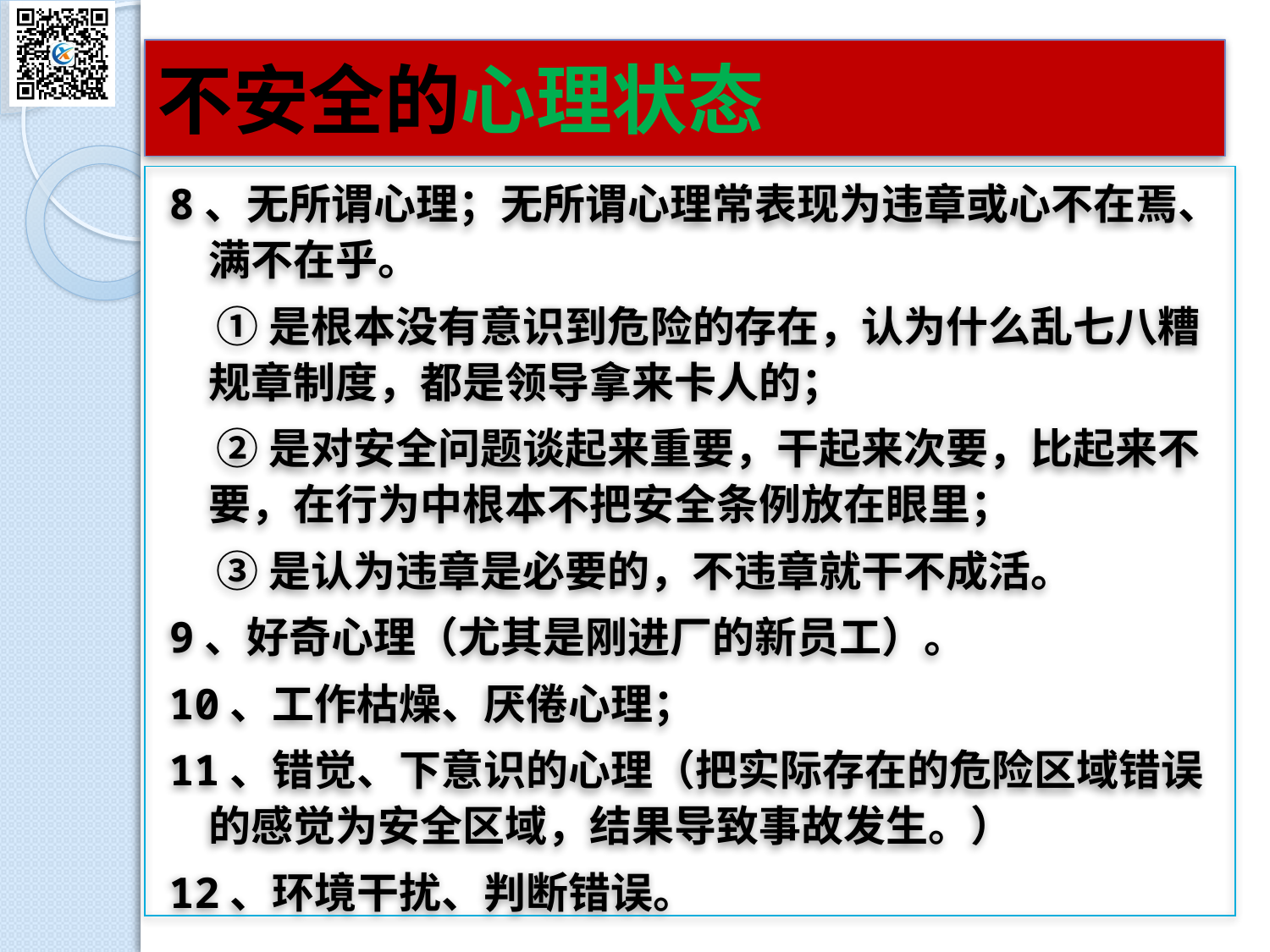

# 不安全的心理状态
8、无所谓心理；无所谓心理常表现为违章或心不在焉、满不在乎。
     ①是根本没有意识到危险的存在，认为什么乱七八糟规章制度，都是领导拿来卡人的；
     ②是对安全问题谈起来重要，干起来次要，比起来不要，在行为中根本不把安全条例放在眼里；
     ③是认为违章是必要的，不违章就干不成活。
9、好奇心理（尤其是刚进厂的新员工）。
10、工作枯燥、厌倦心理；
11、错觉、下意识的心理（把实际存在的危险区域错误的感觉为安全区域，结果导致事故发生。）
12、环境干扰、判断错误。